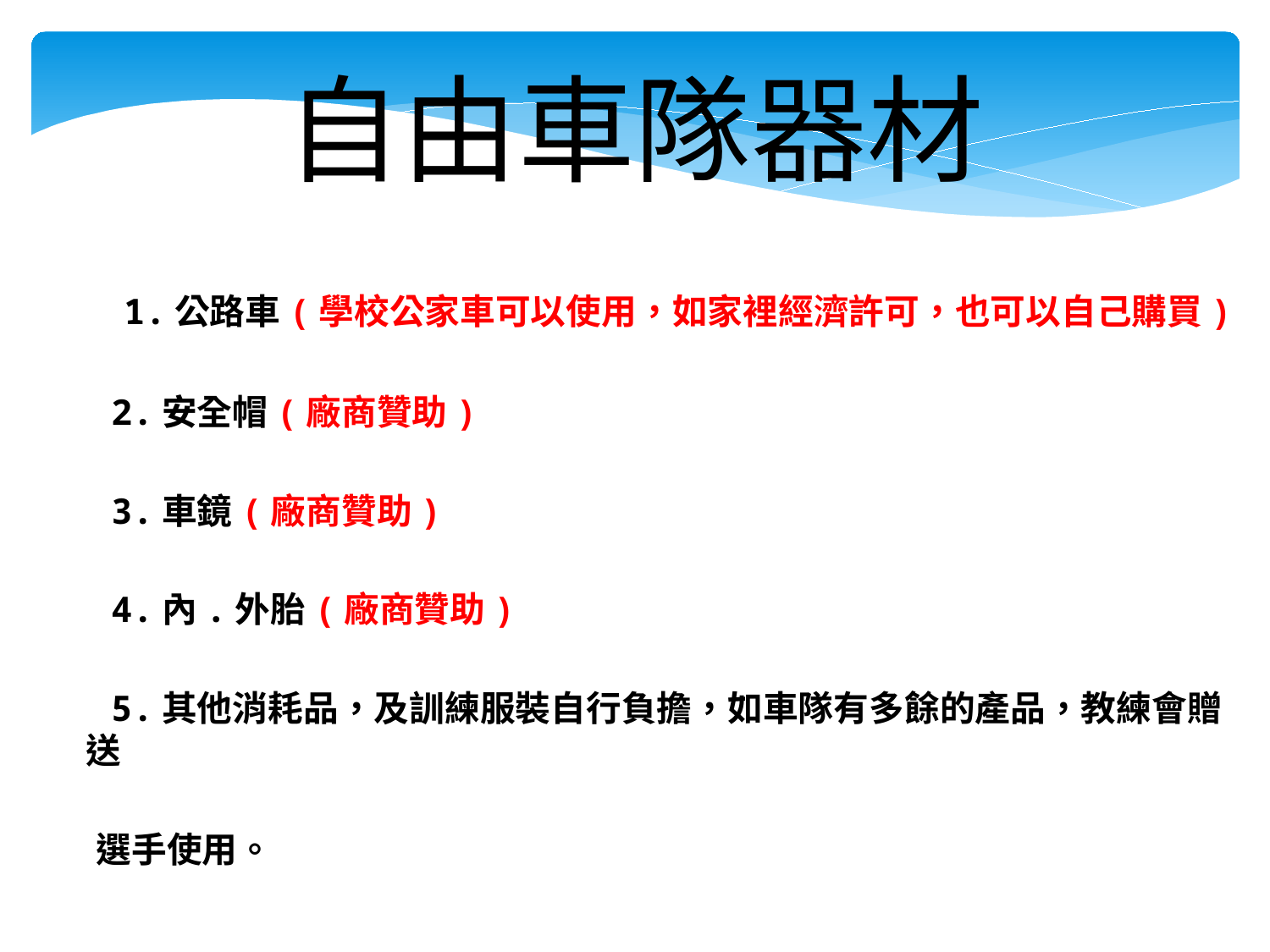

自由車隊器材
   1.公路車(學校公家車可以使用，如家裡經濟許可，也可以自己購買)

   2.安全帽(廠商贊助)

   3.車鏡(廠商贊助)

   4.內.外胎(廠商贊助)

   5.其他消耗品，及訓練服裝自行負擔，如車隊有多餘的產品，教練會贈送

     選手使用。